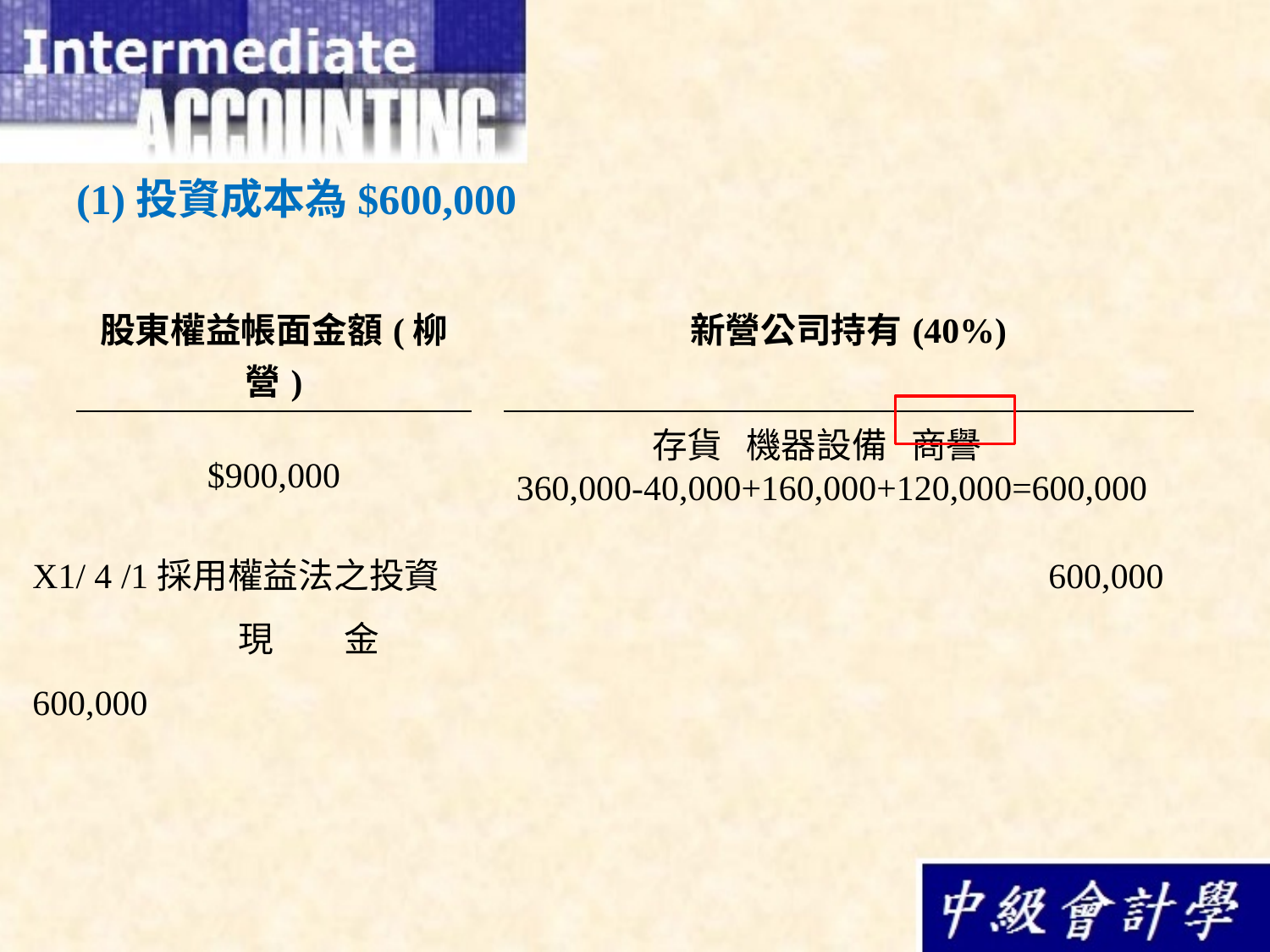

(1)投資成本為$600,000

| 股東權益帳面金額(柳營) |  | 新營公司持有(40%) |
| --- | --- | --- |
| $900,000 |  | 存貨 機器設備 商譽 360,000-40,000+160,000+120,000=600,000 |
|  |  |  |
|  |  |  |

X1/ 4 /1採用權益法之投資					600,000
	         現　　金							600,000